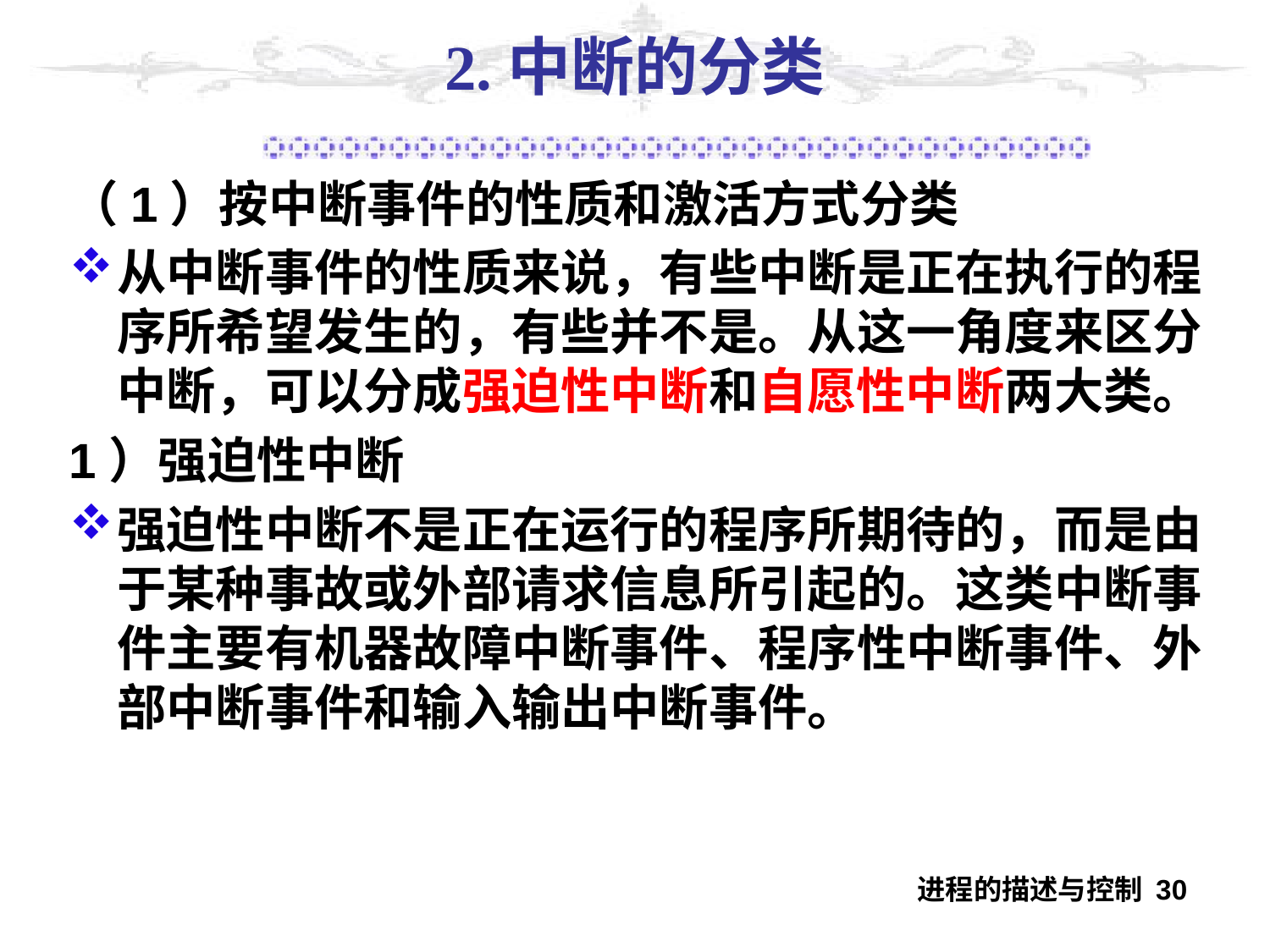

# 2.中断的分类
（1）按中断事件的性质和激活方式分类
从中断事件的性质来说，有些中断是正在执行的程序所希望发生的，有些并不是。从这一角度来区分中断，可以分成强迫性中断和自愿性中断两大类。
1）强迫性中断
强迫性中断不是正在运行的程序所期待的，而是由于某种事故或外部请求信息所引起的。这类中断事件主要有机器故障中断事件、程序性中断事件、外部中断事件和输入输出中断事件。